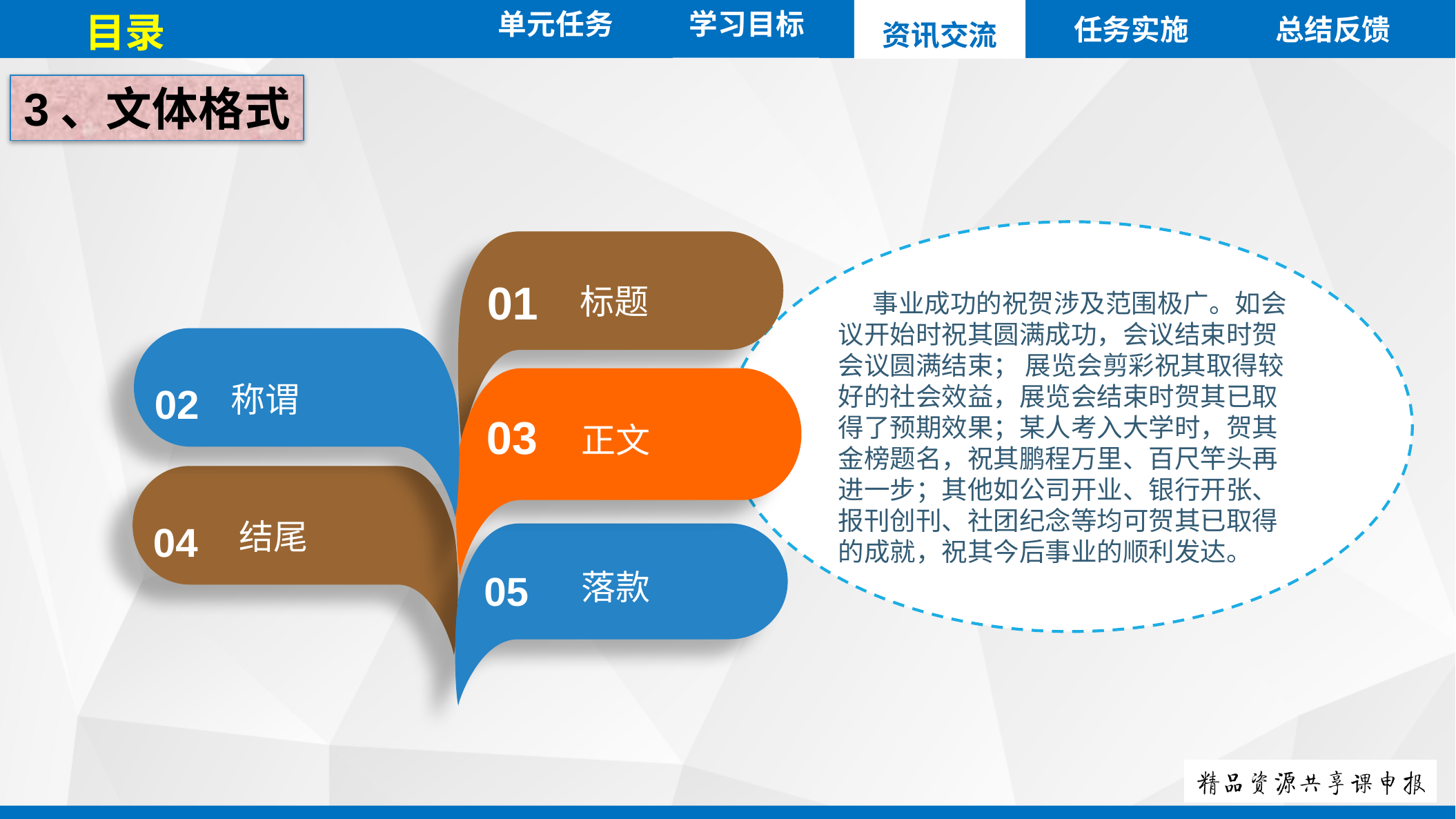

单元任务
目录
任务实施
总结反馈
资讯交流

学习目标

3、文体格式
事业成功的祝贺涉及范围极广。如会议开始时祝其圆满成功，会议结束时贺会议圆满结束； 展览会剪彩祝其取得较好的社会效益，展览会结束时贺其已取得了预期效果；某人考入大学时，贺其金榜题名，祝其鹏程万里、百尺竿头再进一步；其他如公司开业、银行开张、报刊创刊、社团纪念等均可贺其已取得的成就，祝其今后事业的顺利发达。

01
    标题

02
称谓

03
正文

04
结尾

05
落款